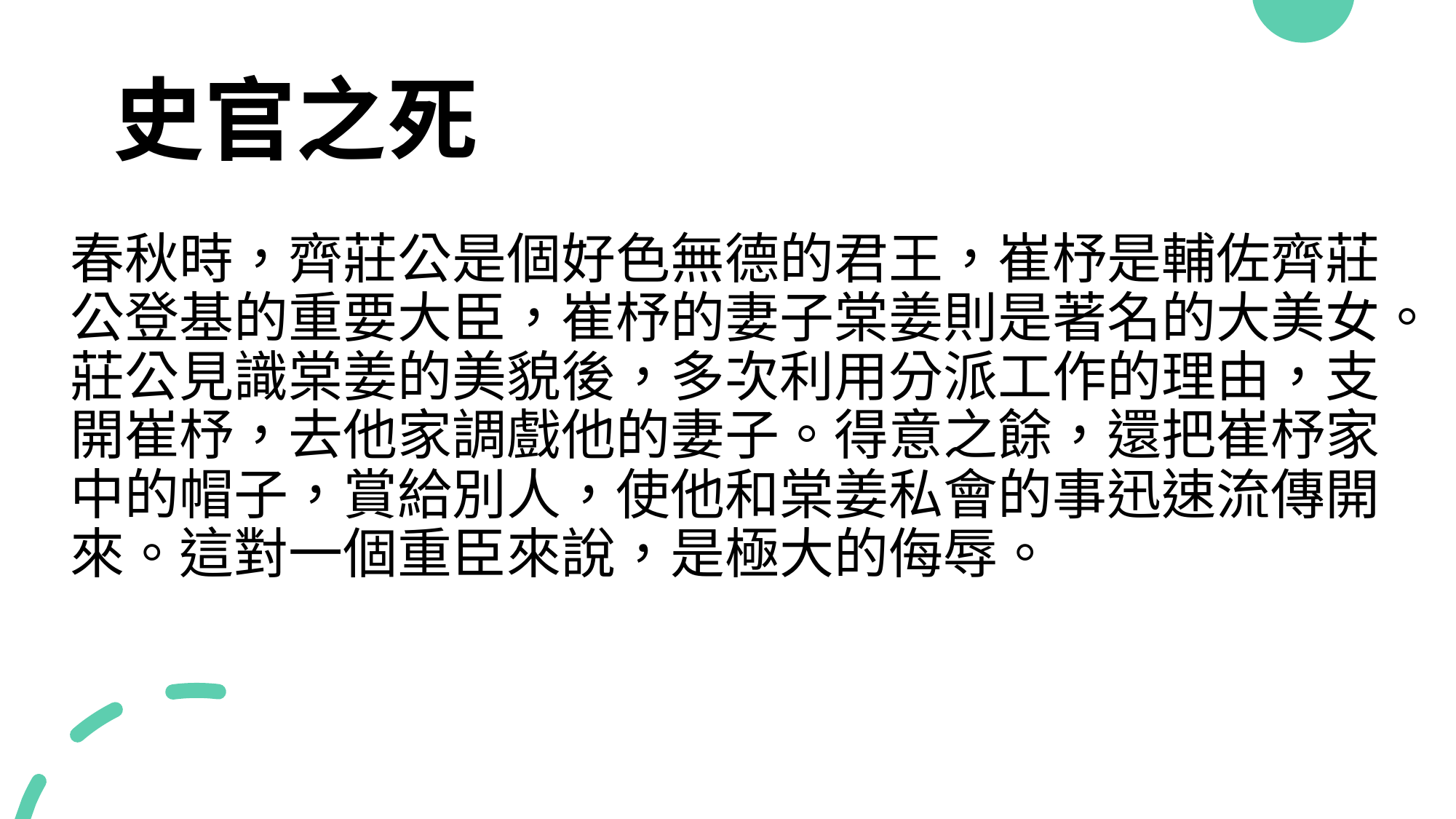

# 史官之死
春秋時，齊莊公是個好色無德的君王，崔杼是輔佐齊莊公登基的重要大臣，崔杼的妻子棠姜則是著名的大美女。莊公見識棠姜的美貌後，多次利用分派工作的理由，支開崔杼，去他家調戲他的妻子。得意之餘，還把崔杼家中的帽子，賞給別人，使他和棠姜私會的事迅速流傳開來。這對一個重臣來說，是極大的侮辱。